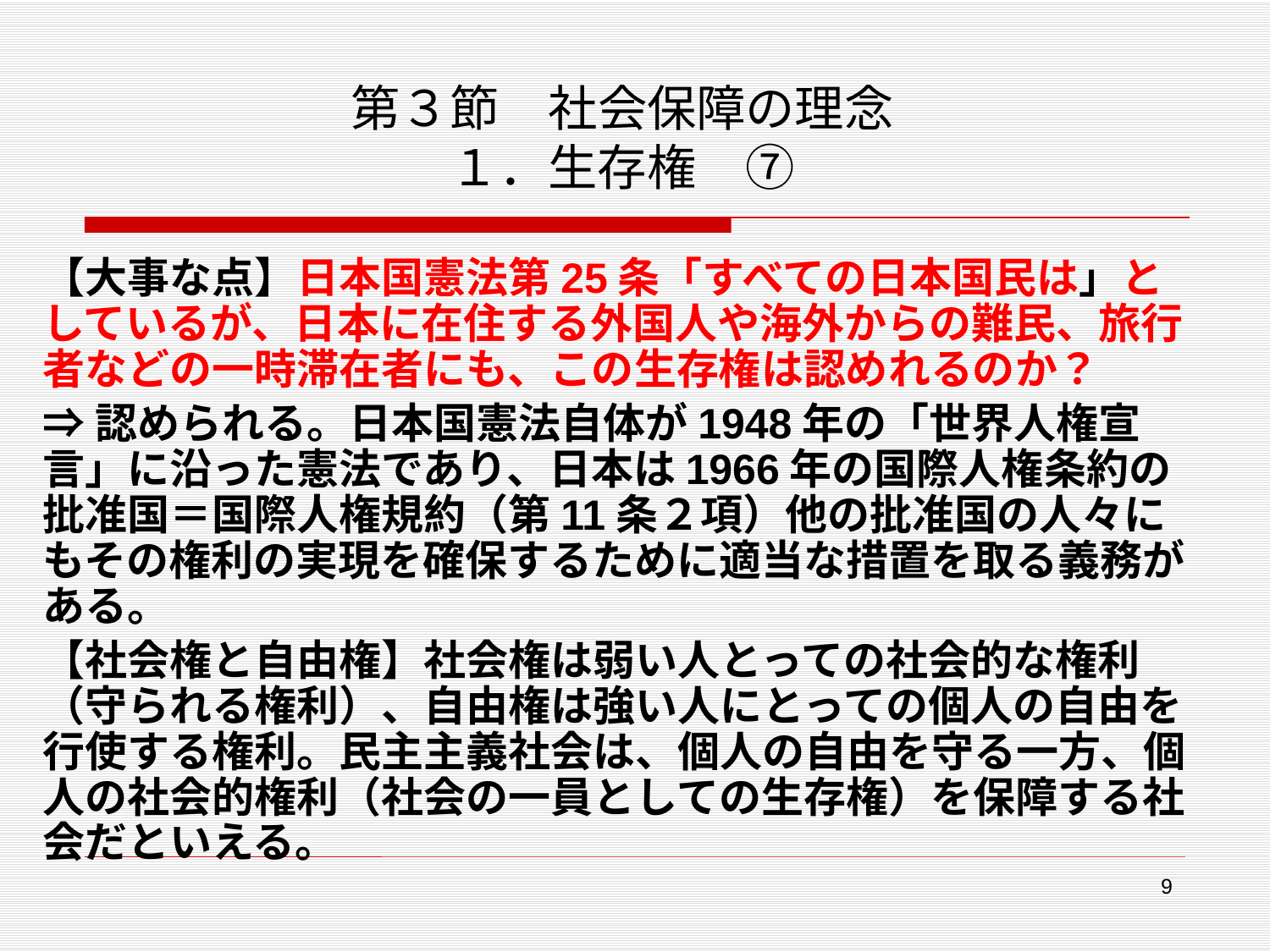

# 第３節　社会保障の理念 １．生存権　⑦
【大事な点】日本国憲法第25条「すべての日本国民は」としているが、日本に在住する外国人や海外からの難民、旅行者などの一時滞在者にも、この生存権は認めれるのか？
⇒認められる。日本国憲法自体が1948年の「世界人権宣言」に沿った憲法であり、日本は1966年の国際人権条約の批准国＝国際人権規約（第11条２項）他の批准国の人々にもその権利の実現を確保するために適当な措置を取る義務がある。
【社会権と自由権】社会権は弱い人とっての社会的な権利（守られる権利）、自由権は強い人にとっての個人の自由を行使する権利。民主主義社会は、個人の自由を守る一方、個人の社会的権利（社会の一員としての生存権）を保障する社会だといえる。

9